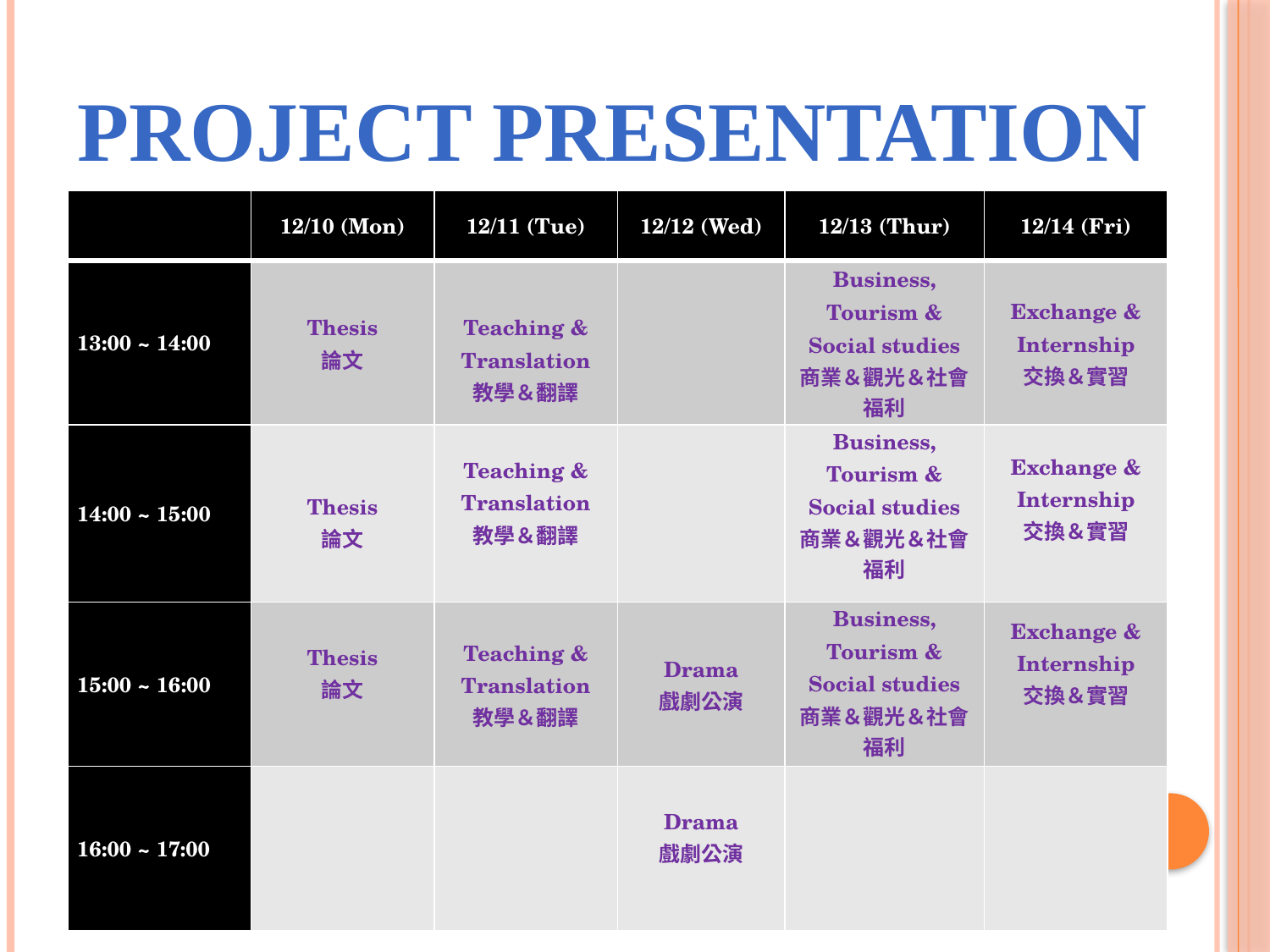

Project presentation
|  | 12/10 (Mon) | 12/11 (Tue) | 12/12 (Wed) | 12/13 (Thur) | 12/14 (Fri) |
| --- | --- | --- | --- | --- | --- |
| 13:00 ~ 14:00 | Thesis 論文 | Teaching & Translation 教學＆翻譯 |  | Business, Tourism & Social studies 商業＆觀光＆社會福利 | Exchange & Internship 交換＆實習 |
| 14:00 ~ 15:00 | Thesis 論文 | Teaching & Translation 教學＆翻譯 |  | Business, Tourism & Social studies 商業＆觀光＆社會福利 | Exchange & Internship 交換＆實習 |
| 15:00 ~ 16:00 | Thesis 論文 | Teaching & Translation 教學＆翻譯 | Drama 戲劇公演 | Business, Tourism & Social studies 商業＆觀光＆社會福利 | Exchange & Internship 交換＆實習 |
| 16:00 ~ 17:00 |  |  | Drama 戲劇公演 |  |  |